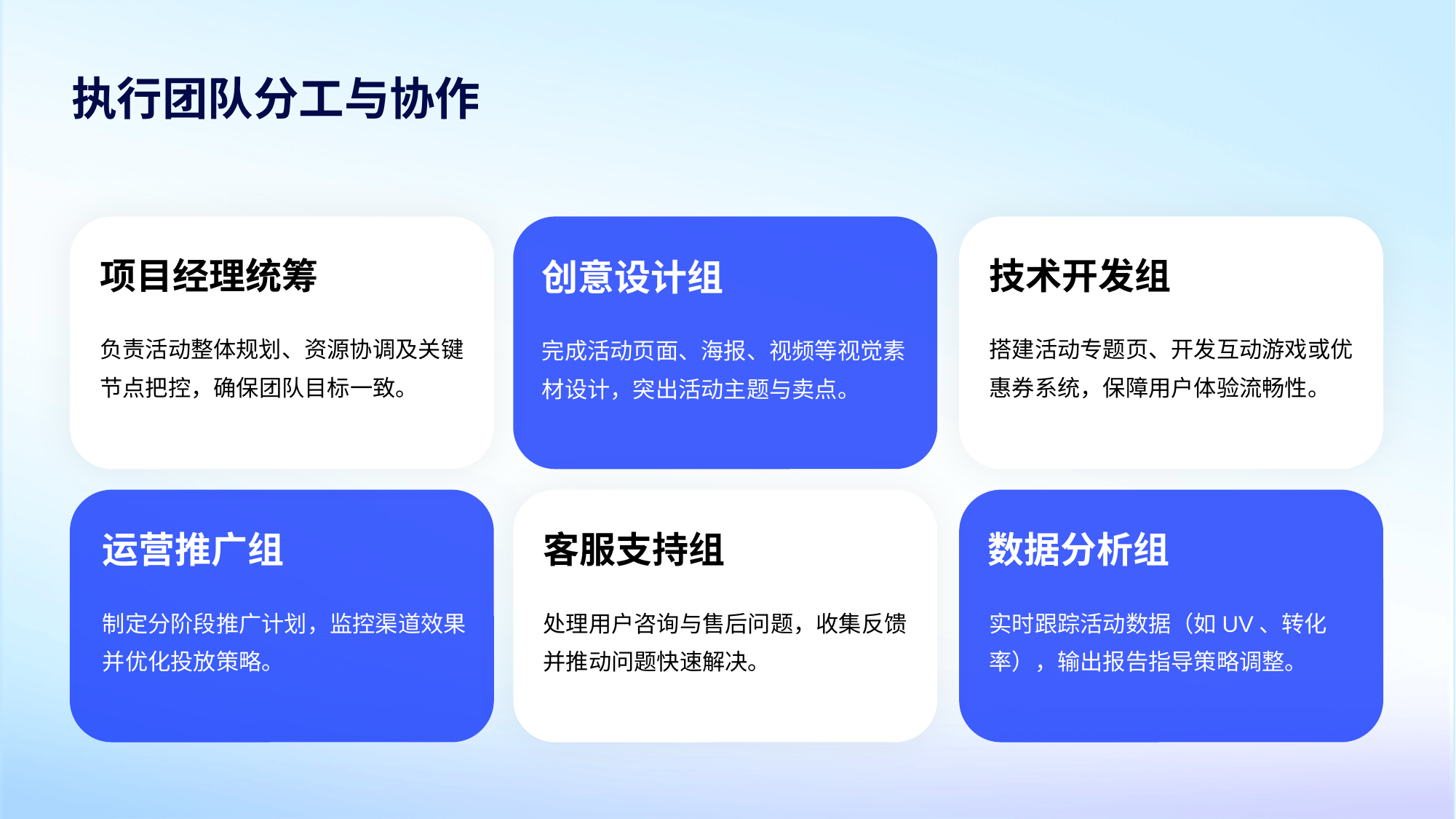

执行团队分工与协作

项目经理统筹
技术开发组
创意设计组
负责活动整体规划、资源协调及关键节点把控，确保团队目标一致。
搭建活动专题页、开发互动游戏或优惠券系统，保障用户体验流畅性。
完成活动页面、海报、视频等视觉素材设计，突出活动主题与卖点。

运营推广组
客服支持组
数据分析组
制定分阶段推广计划，监控渠道效果并优化投放策略。
处理用户咨询与售后问题，收集反馈并推动问题快速解决。
实时跟踪活动数据（如UV、转化率），输出报告指导策略调整。